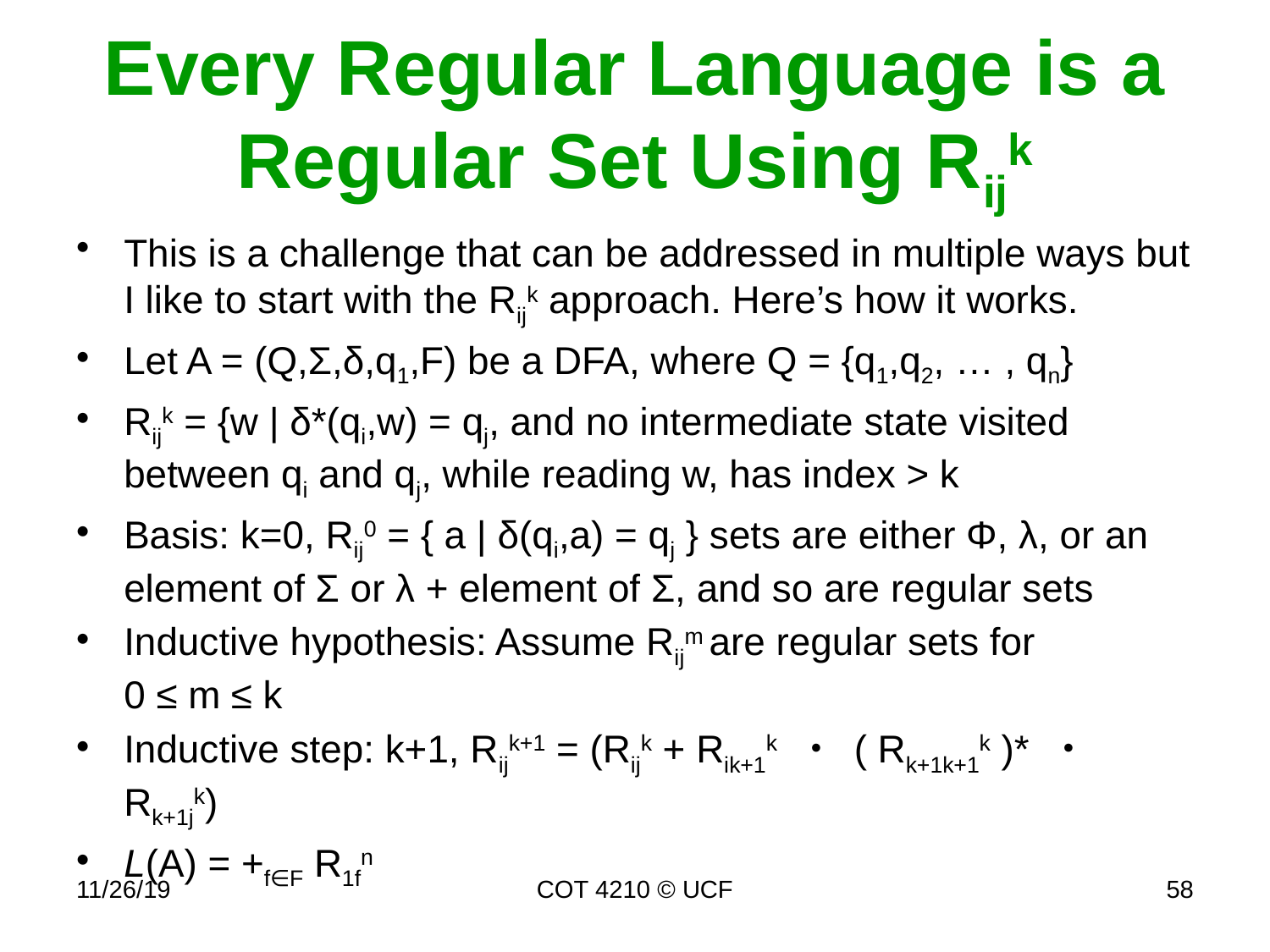

# Every Regular Language is a Regular Set Using Rijk
This is a challenge that can be addressed in multiple ways but I like to start with the Rijk approach. Here’s how it works.
Let A = (Q,Σ,δ,q1,F) be a DFA, where Q = {q1,q2, … , qn}
Rijk = {w | δ*(qi,w) = qj, and no intermediate state visited between qi and qj, while reading w, has index > k
Basis: k=0, Rij0 = { a | δ(qi,a) = qj } sets are either Φ, λ, or an element of Σ or λ + element of Σ, and so are regular sets
Inductive hypothesis: Assume Rijm are regular sets for
0 ≤ m ≤ k
Inductive step: k+1, Rijk+1 = (Rijk + Rik+1k ・ ( Rk+1k+1k )* ・ Rk+1jk)
L(A) = +f∈F R1fn
11/26/19
COT 4210 © UCF
58